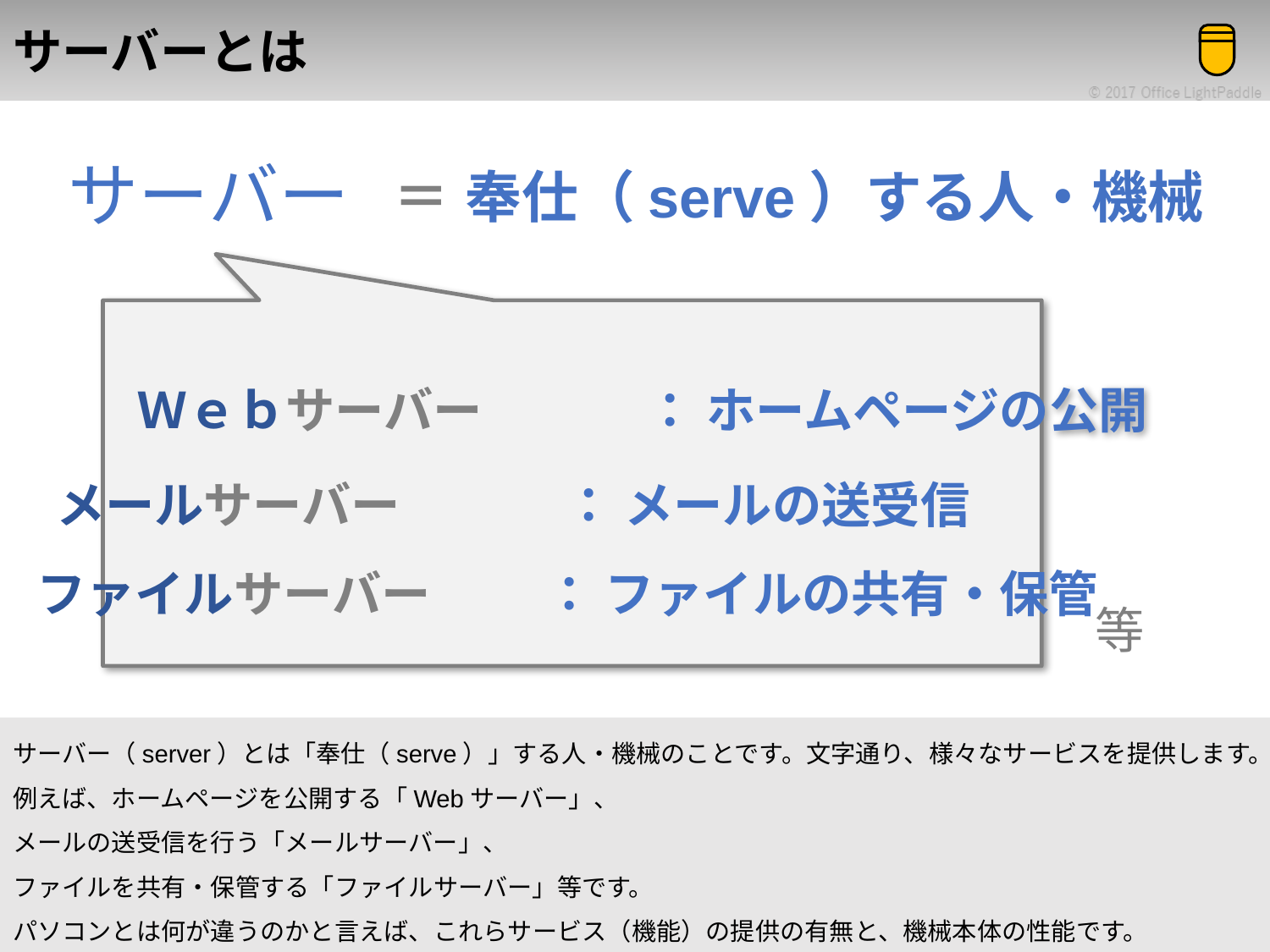

# サーバーとは

サーバー
＝
奉仕（serve）する人・機械
Ｗｅｂサーバー		： ホームページの公開

メールサーバー		： メールの送受信
ファイルサーバー	： ファイルの共有・保管
等
サーバー（server）とは「奉仕（serve）」する人・機械のことです。文字通り、様々なサービスを提供します。
例えば、ホームページを公開する「Webサーバー」、
メールの送受信を行う「メールサーバー」、
ファイルを共有・保管する「ファイルサーバー」等です。
パソコンとは何が違うのかと言えば、これらサービス（機能）の提供の有無と、機械本体の性能です。